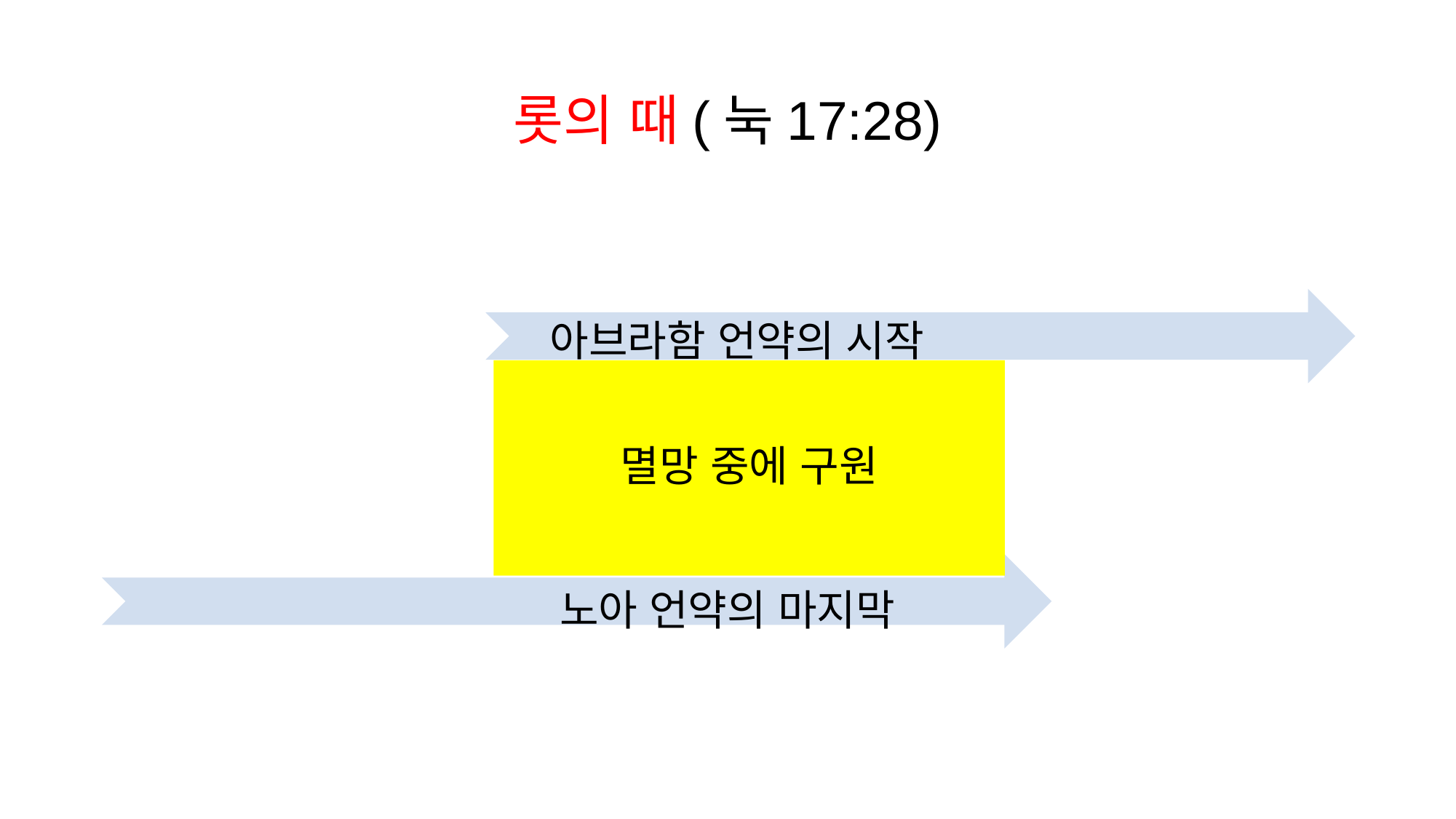

# 롯의 때(눅17:28)
아브라함 언약의 시작
멸망 중에 구원
노아 언약의 마지막